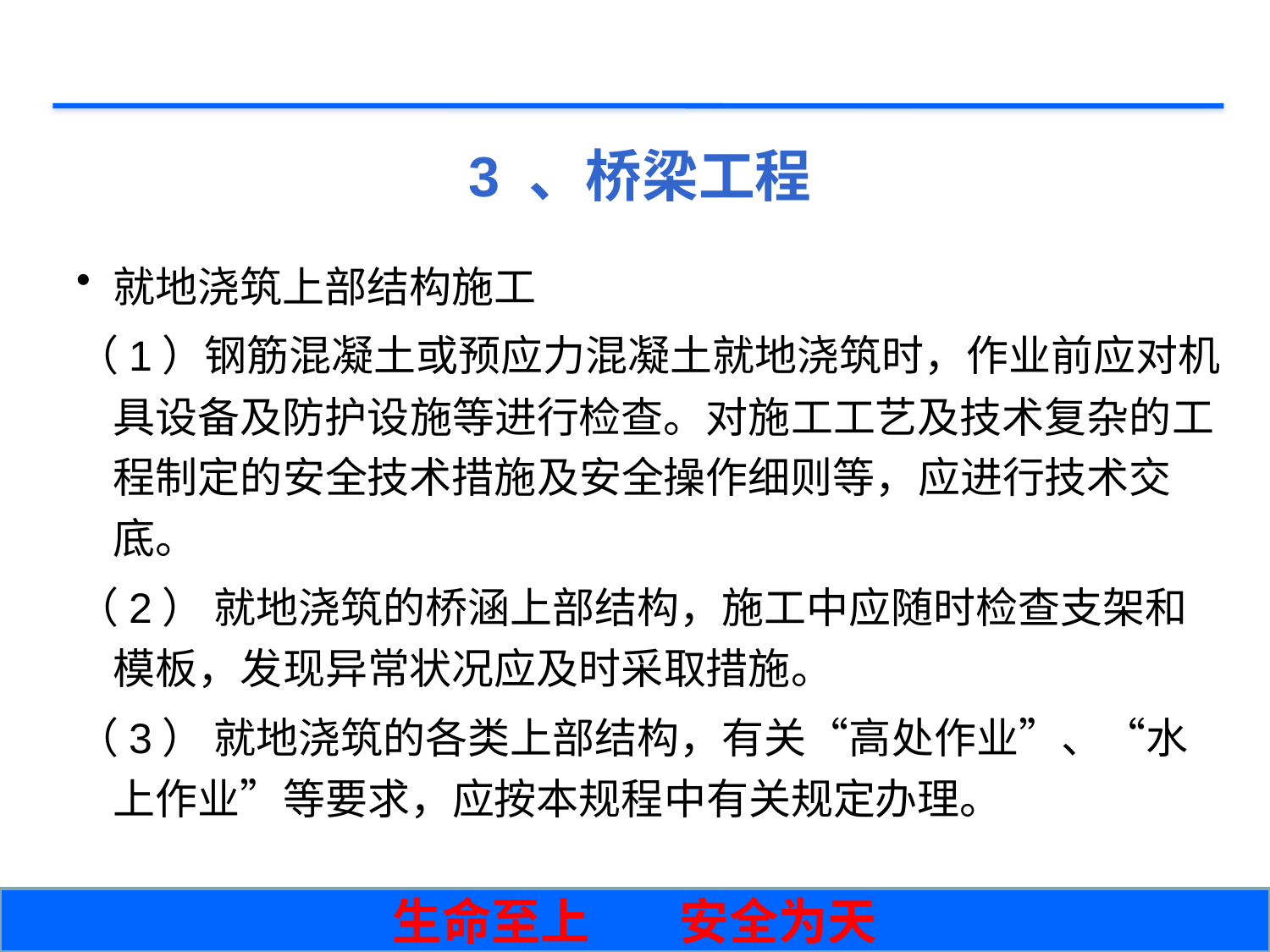

# 3 、桥梁工程
就地浇筑上部结构施工
（1）钢筋混凝土或预应力混凝土就地浇筑时，作业前应对机具设备及防护设施等进行检查。对施工工艺及技术复杂的工程制定的安全技术措施及安全操作细则等，应进行技术交底。
（2） 就地浇筑的桥涵上部结构，施工中应随时检查支架和模板，发现异常状况应及时采取措施。
（3） 就地浇筑的各类上部结构，有关“高处作业”、“水上作业”等要求，应按本规程中有关规定办理。